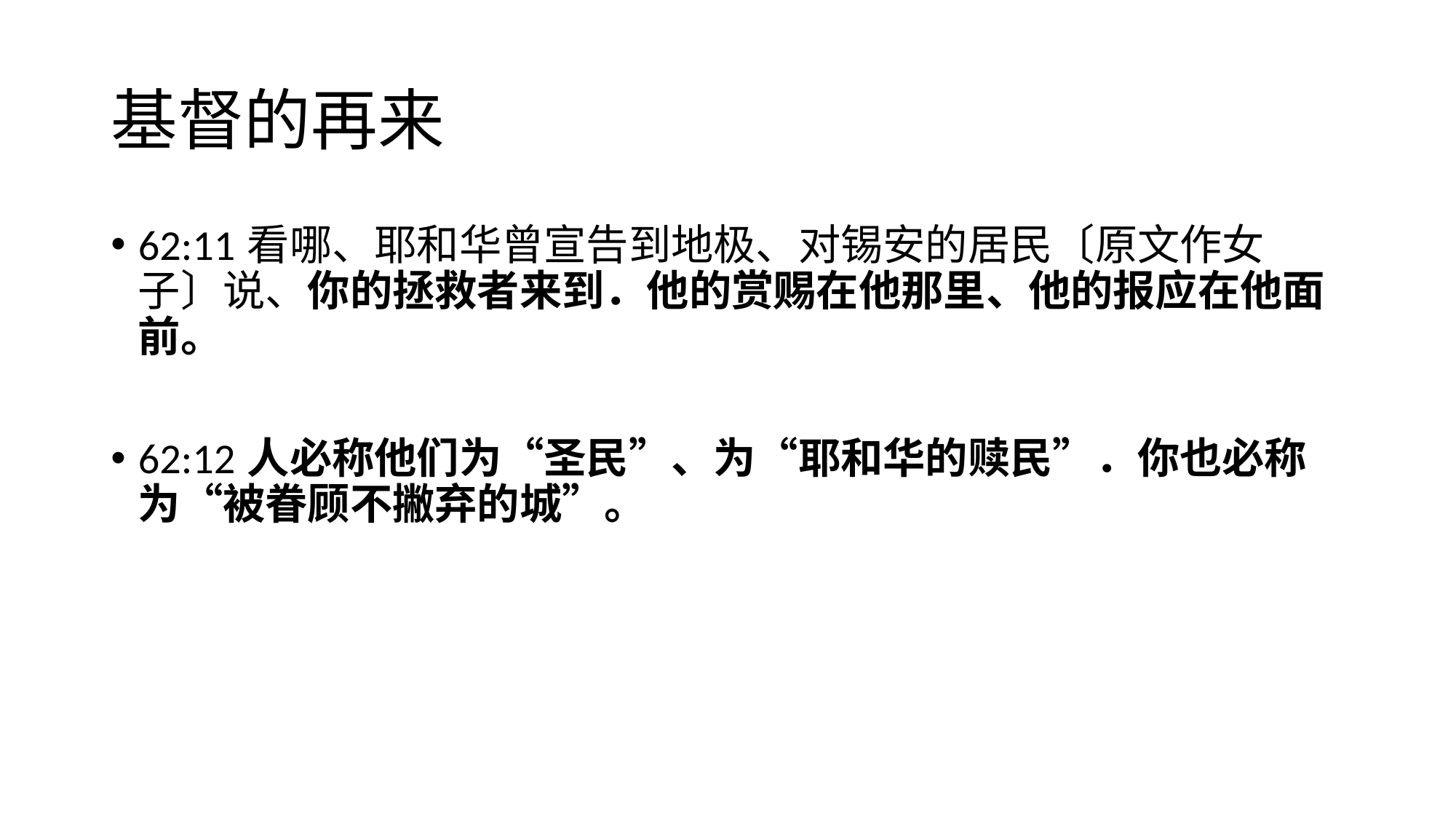

# 基督的再来
62:11	看哪、耶和华曾宣告到地极、对锡安的居民〔原文作女子〕说、你的拯救者来到．他的赏赐在他那里、他的报应在他面前。

62:12	人必称他们为“圣民”、为“耶和华的赎民”．你也必称为“被眷顾不撇弃的城”。